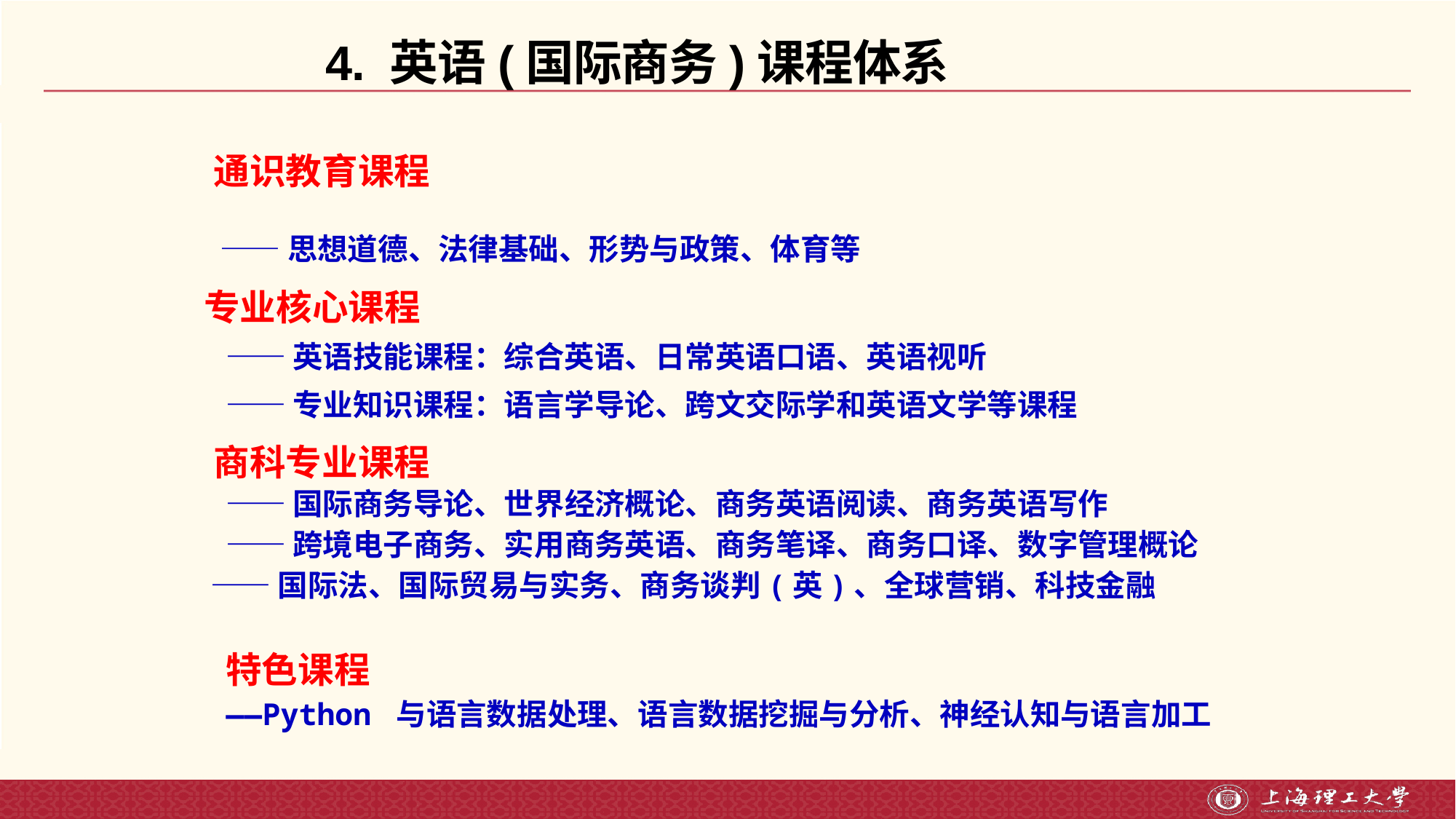

# 4. 英语(国际商务)课程体系
通识教育课程
  ——思想道德、法律基础、形势与政策、体育等
专业核心课程
——英语技能课程：综合英语、日常英语口语、英语视听
——专业知识课程：语言学导论、跨文交际学和英语文学等课程
商科专业课程
——国际商务导论、世界经济概论、商务英语阅读、商务英语写作
——跨境电子商务、实用商务英语、商务笔译、商务口译、数字管理概论
 ——国际法、国际贸易与实务、商务谈判(英)、全球营销、科技金融

特色课程
——Python 与语言数据处理、语言数据挖掘与分析、神经认知与语言加工